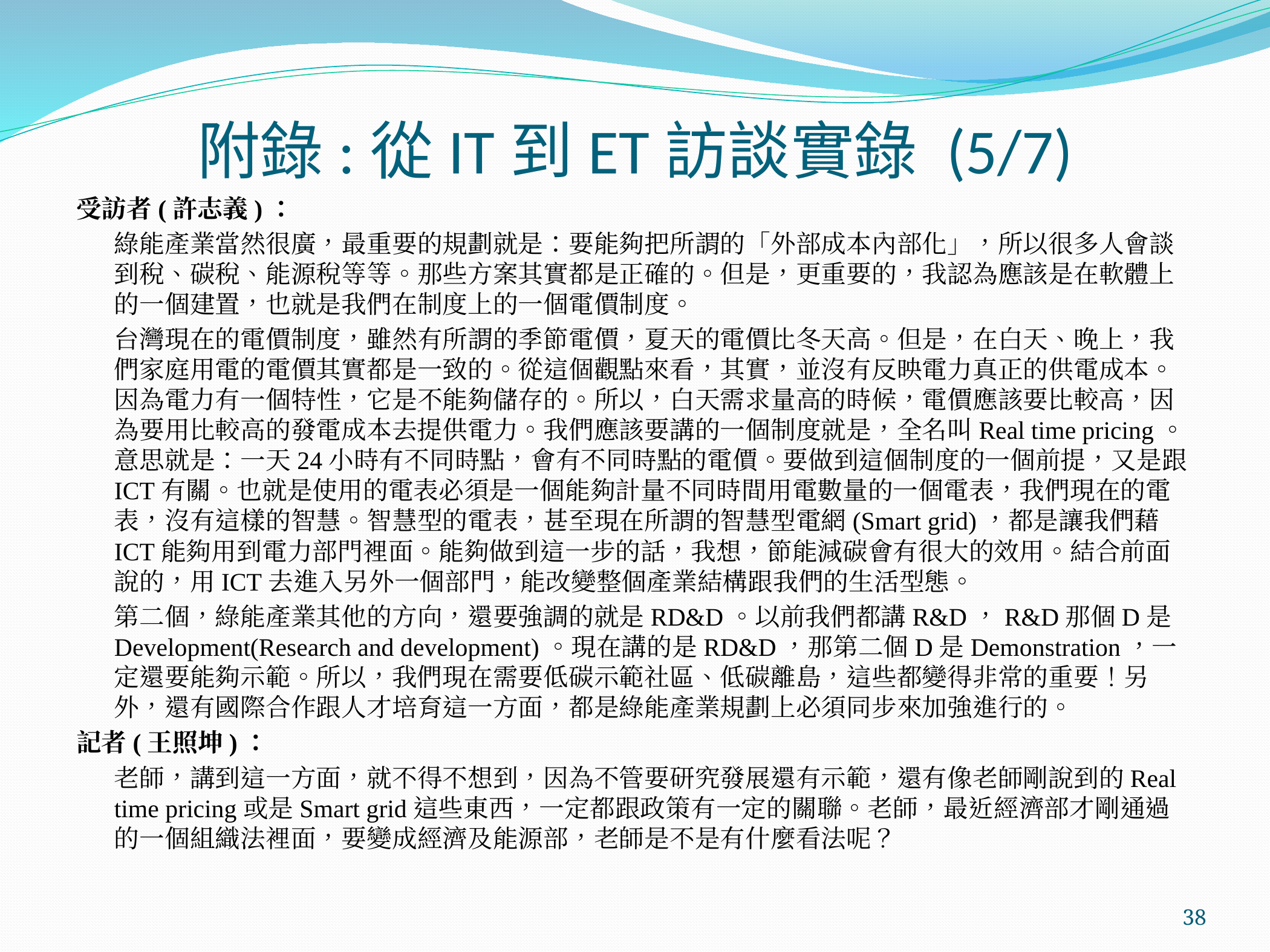

# 附錄:從IT到ET訪談實錄 (5/7)
受訪者(許志義)：
	綠能產業當然很廣，最重要的規劃就是：要能夠把所謂的「外部成本內部化」，所以很多人會談到稅、碳稅、能源稅等等。那些方案其實都是正確的。但是，更重要的，我認為應該是在軟體上的一個建置，也就是我們在制度上的一個電價制度。
	台灣現在的電價制度，雖然有所謂的季節電價，夏天的電價比冬天高。但是，在白天、晚上，我們家庭用電的電價其實都是一致的。從這個觀點來看，其實，並沒有反映電力真正的供電成本。因為電力有一個特性，它是不能夠儲存的。所以，白天需求量高的時候，電價應該要比較高，因為要用比較高的發電成本去提供電力。我們應該要講的一個制度就是，全名叫Real time pricing。意思就是：一天24小時有不同時點，會有不同時點的電價。要做到這個制度的一個前提，又是跟ICT有關。也就是使用的電表必須是一個能夠計量不同時間用電數量的一個電表，我們現在的電表，沒有這樣的智慧。智慧型的電表，甚至現在所謂的智慧型電網(Smart grid)，都是讓我們藉ICT能夠用到電力部門裡面。能夠做到這一步的話，我想，節能減碳會有很大的效用。結合前面說的，用ICT去進入另外一個部門，能改變整個產業結構跟我們的生活型態。
	第二個，綠能產業其他的方向，還要強調的就是RD&D。以前我們都講R&D，R&D那個D是Development(Research and development)。現在講的是RD&D，那第二個D是Demonstration，一定還要能夠示範。所以，我們現在需要低碳示範社區、低碳離島，這些都變得非常的重要！另外，還有國際合作跟人才培育這一方面，都是綠能產業規劃上必須同步來加強進行的。
記者(王照坤)：
	老師，講到這一方面，就不得不想到，因為不管要研究發展還有示範，還有像老師剛說到的Real time pricing或是Smart grid這些東西，一定都跟政策有一定的關聯。老師，最近經濟部才剛通過的一個組織法裡面，要變成經濟及能源部，老師是不是有什麼看法呢？
38